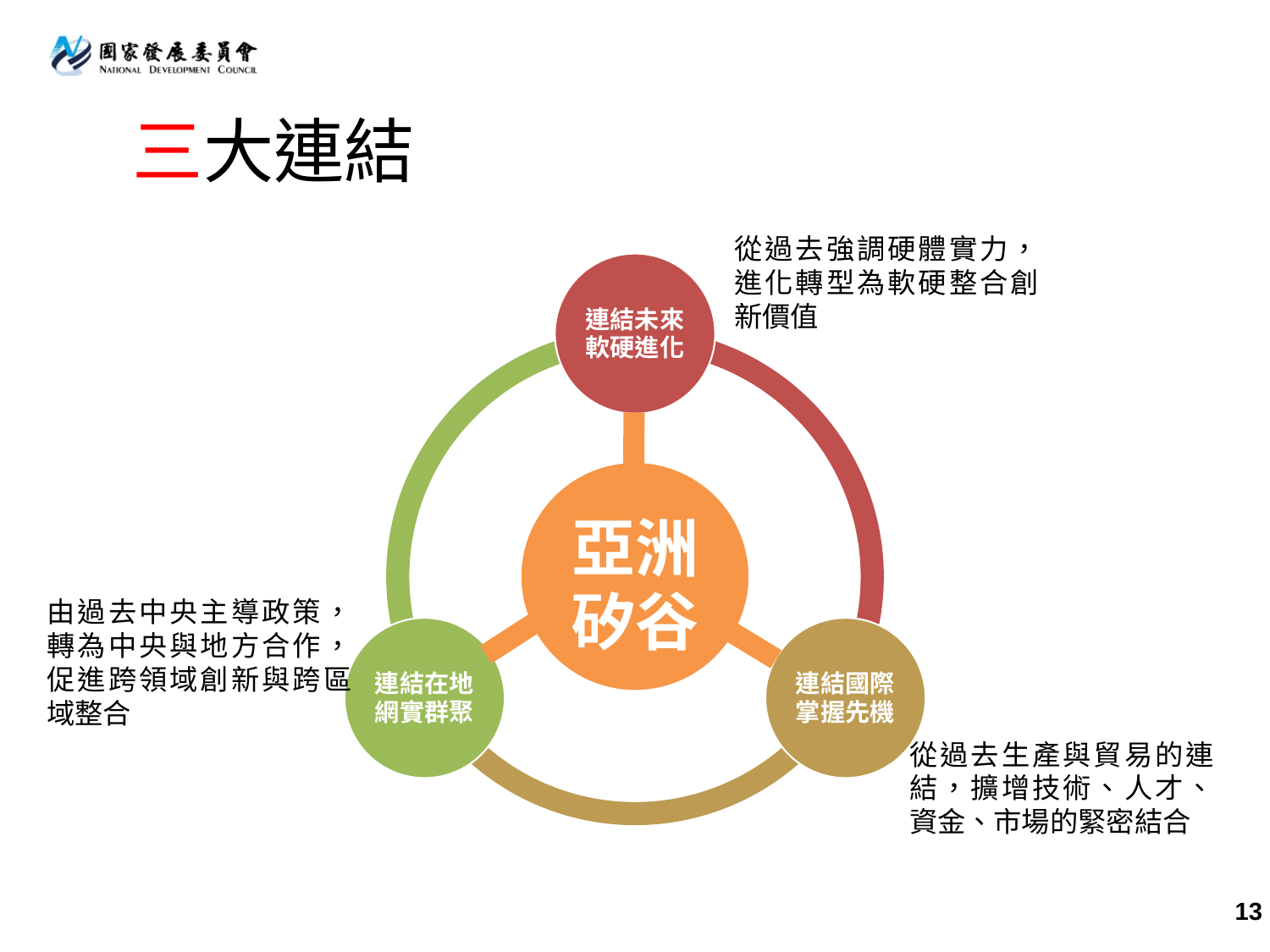

# 三大連結
從過去強調硬體實力，進化轉型為軟硬整合創新價值
亞洲
矽谷
連結未來
軟硬進化
連結國際
掌握先機
連結在地
網實群聚
由過去中央主導政策，轉為中央與地方合作，促進跨領域創新與跨區域整合
從過去生產與貿易的連結，擴增技術、人才、資金、市場的緊密結合
13